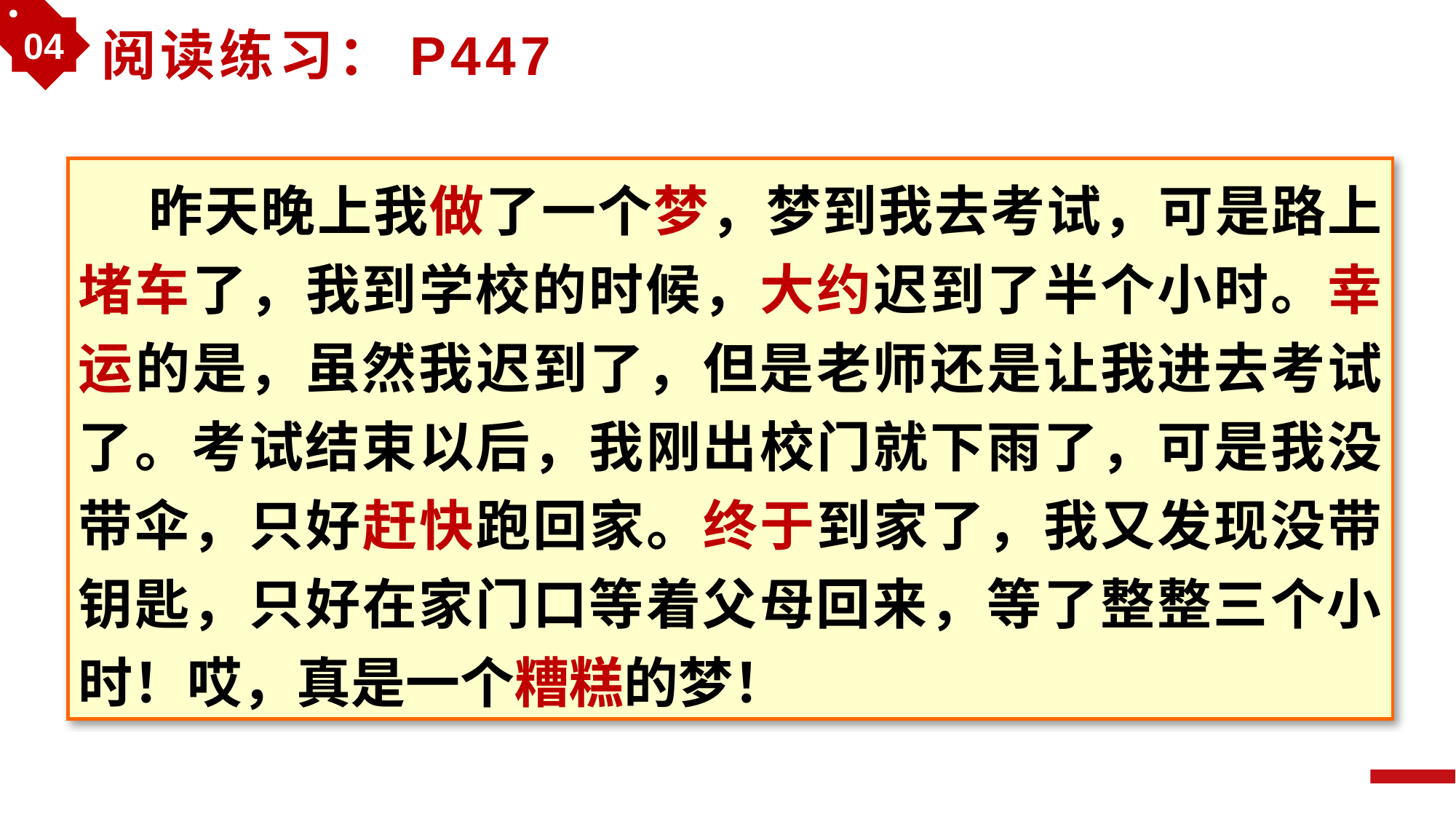

04
阅读练习：P447
    昨天晚上我做了一个梦，梦到我去考试，可是路上堵车了，我到学校的时候，大约迟到了半个小时。幸运的是，虽然我迟到了，但是老师还是让我进去考试了。考试结束以后，我刚出校门就下雨了，可是我没带伞，只好赶快跑回家。终于到家了，我又发现没带钥匙，只好在家门口等着父母回来，等了整整三个小时！哎，真是一个糟糕的梦！